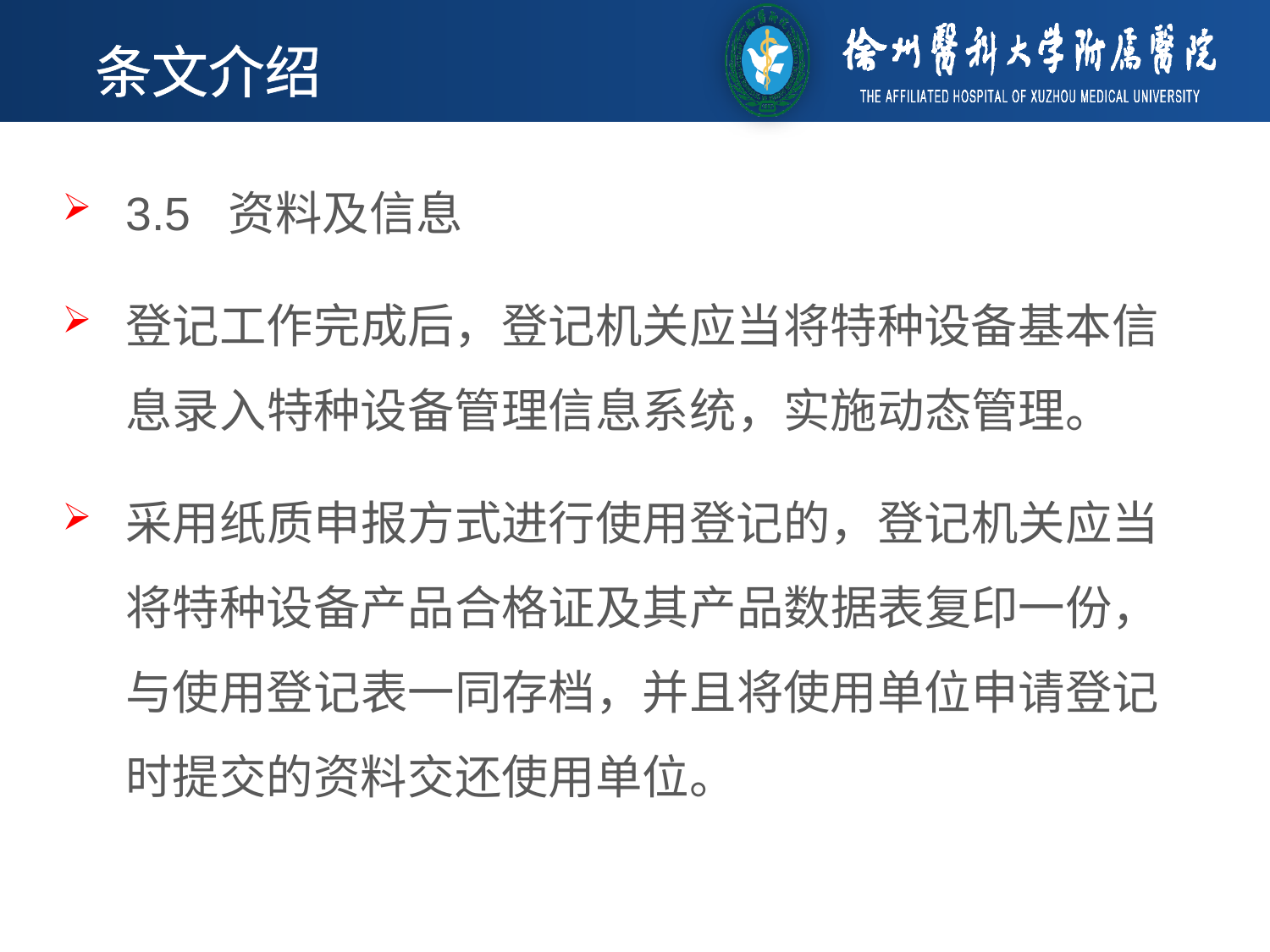

条文介绍

3.5  资料及信息
登记工作完成后，登记机关应当将特种设备基本信息录入特种设备管理信息系统，实施动态管理。
采用纸质申报方式进行使用登记的，登记机关应当将特种设备产品合格证及其产品数据表复印一份，与使用登记表一同存档，并且将使用单位申请登记时提交的资料交还使用单位。